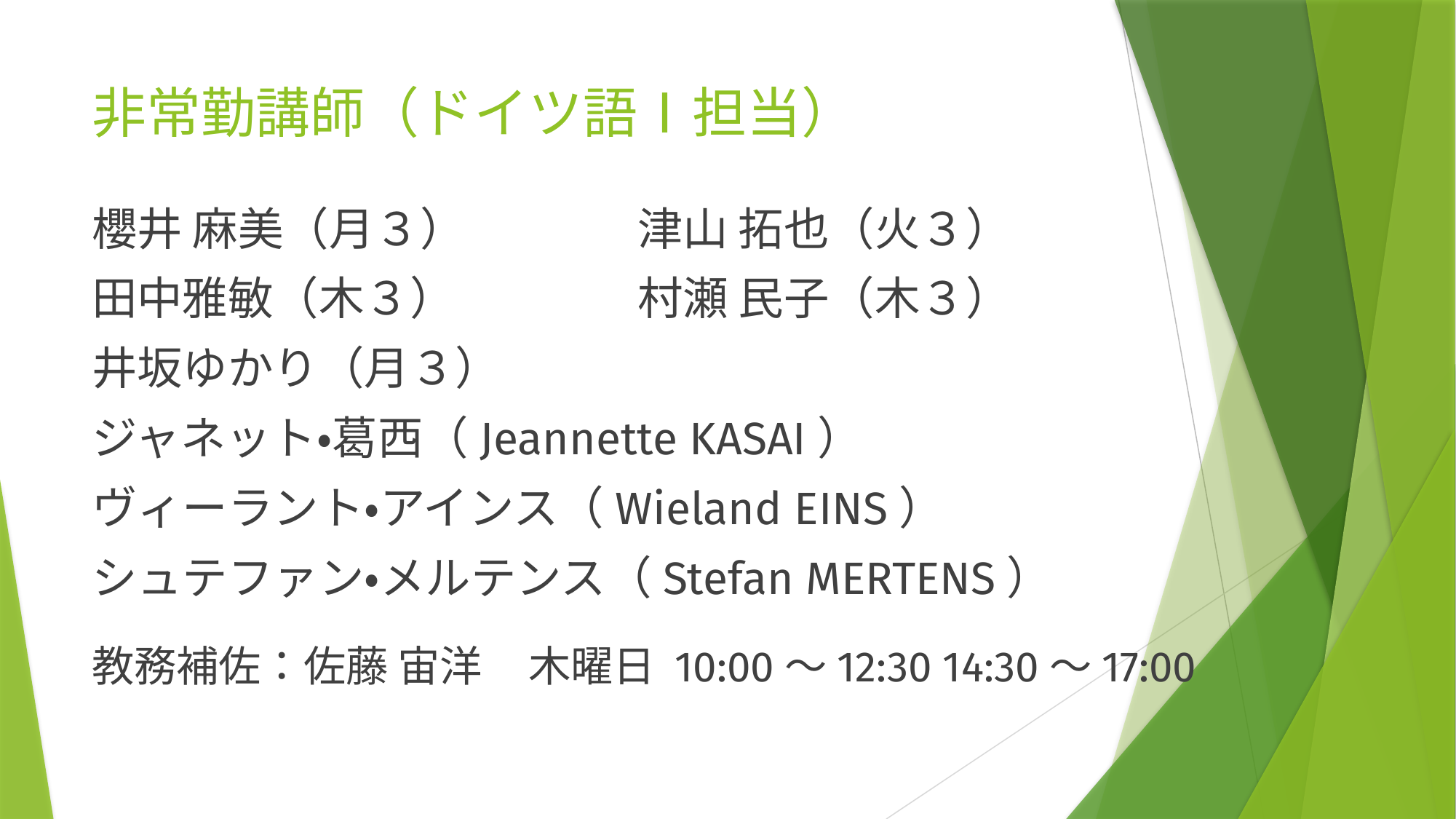

# 非常勤講師（ドイツ語Ⅰ担当）
櫻井 麻美（月３）		津山 拓也（火３）
田中雅敏（木３）		村瀬 民子（木３）
井坂ゆかり（月３）
ジャネット・葛西（Jeannette KASAI）
ヴィーラント・アインス（Wieland EINS）
シュテファン・メルテンス（Stefan MERTENS）
教務補佐：佐藤 宙洋	木曜日 10:00～12:30 14:30～17:00